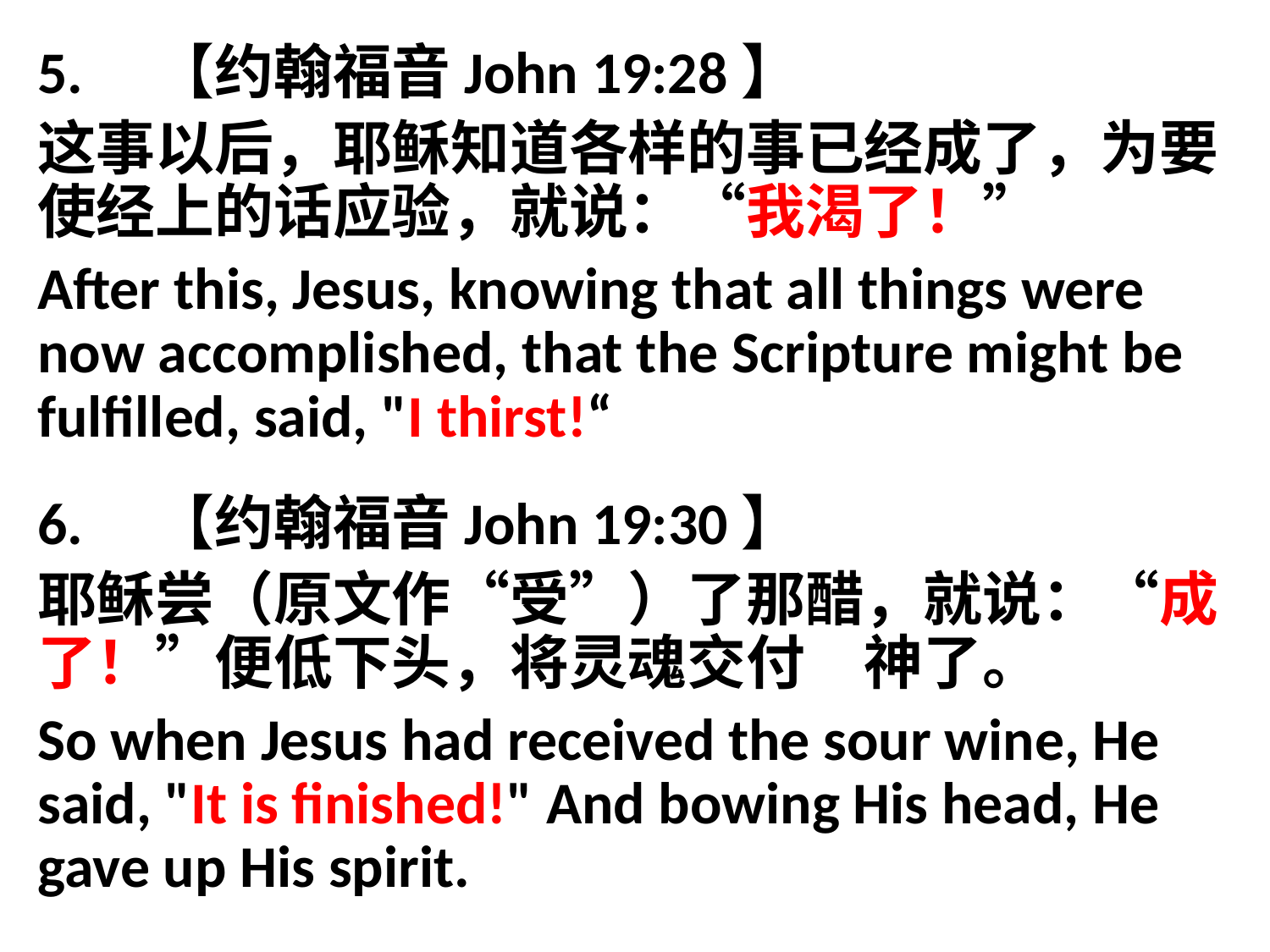

5.	【约翰福音John 19:28】
这事以后，耶稣知道各样的事已经成了，为要使经上的话应验，就说：“我渴了！”
After this, Jesus, knowing that all things were now accomplished, that the Scripture might be fulfilled, said, "I thirst!“

6.	【约翰福音John 19:30】
耶稣尝（原文作“受”）了那醋，就说：“成了！”便低下头，将灵魂交付　神了。
So when Jesus had received the sour wine, He said, "It is finished!" And bowing His head, He gave up His spirit.